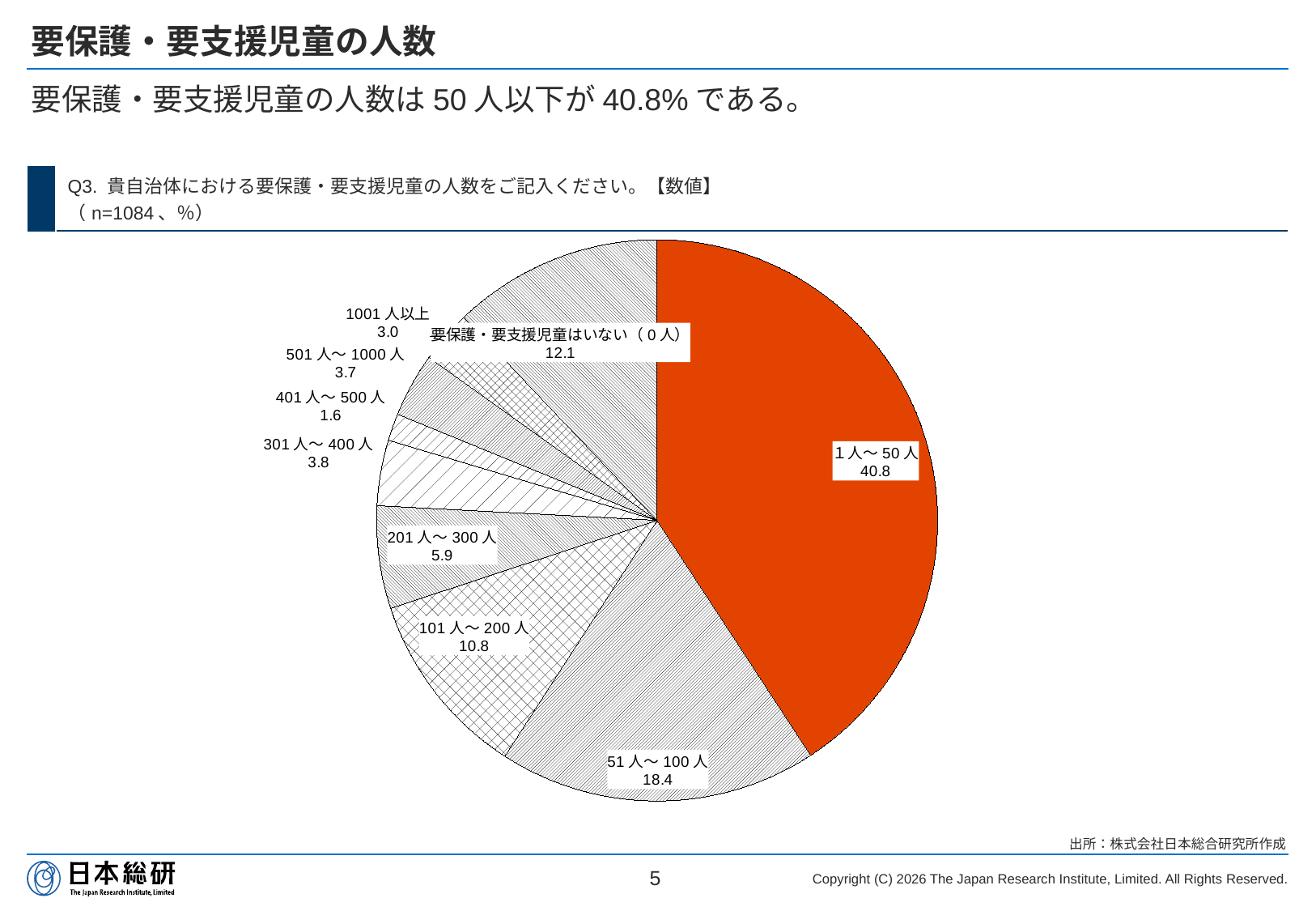

# 要保護・要支援児童の人数
要保護・要支援児童の人数は50人以下が40.8%である。
|  | Q3. 貴自治体における要保護・要支援児童の人数をご記入ください。【数値】 （n=1084、％） |
| --- | --- |

### Chart

| Category | % |
|---|---|
| １人～50人 | 40.774907749077485 |
| 51人～100人 | 18.357933579335793 |
| 101人～200人 | 10.793357933579335 |
| 201人～300人 | 5.904059040590406 |
| 301人～400人 | 3.782287822878229 |
| 401人～500人 | 1.5682656826568264 |
| 501人～1000人 | 3.6900369003690034 |
| 1001人以上 | 3.044280442804428 |
| 要保護・要支援児童はいない（0人） | 12.084870848708487 |
出所：株式会社日本総合研究所作成